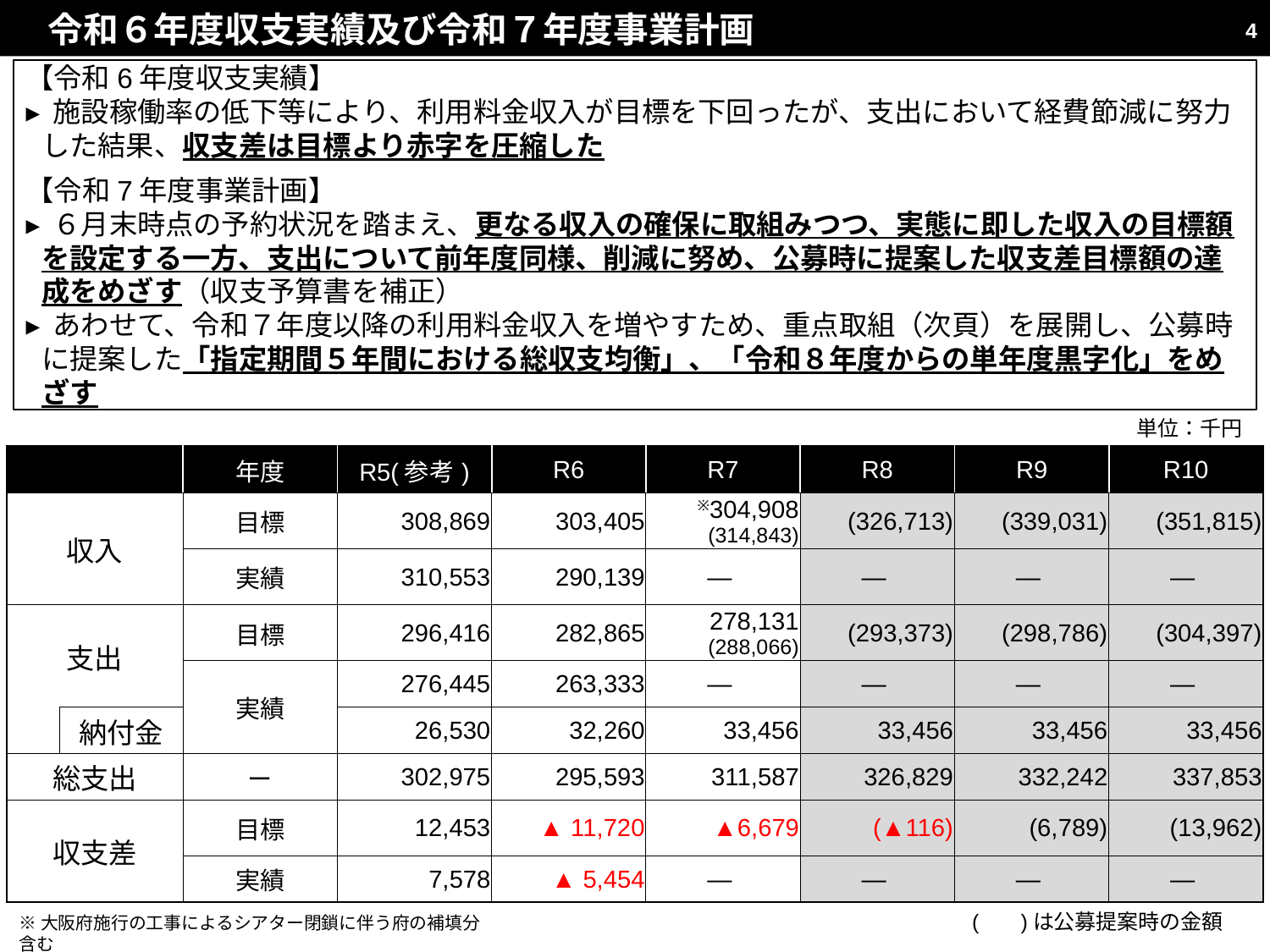

令和６年度収支実績及び令和７年度事業計画
4
【令和6年度収支実績】
▸ 施設稼働率の低下等により、利用料金収入が目標を下回ったが、支出において経費節減に努力した結果、収支差は目標より赤字を圧縮した

【令和7年度事業計画】
▸ ６月末時点の予約状況を踏まえ、更なる収入の確保に取組みつつ、実態に即した収入の目標額を設定する一方、支出について前年度同様、削減に努め、公募時に提案した収支差目標額の達成をめざす（収支予算書を補正）
▸ あわせて、令和７年度以降の利用料金収入を増やすため、重点取組（次頁）を展開し、公募時に提案した「指定期間５年間における総収支均衡」、「令和８年度からの単年度黒字化」をめざす
単位：千円
|  |  | 年度 | R5(参考) | R6 | R7 | R8 | R9 | R10 |
| --- | --- | --- | --- | --- | --- | --- | --- | --- |
| 収入 |  | 目標 | 308,869 | 303,405 | ※304,908 (314,843) | (326,713) | (339,031) | (351,815) |
|  |  | 実績 | 310,553 | 290,139 | ― | ― | ― | ― |
| 支出 |  | 目標 | 296,416 | 282,865 | 278,131 (288,066) | (293,373) | (298,786) | (304,397) |
|  |  | 実績 | 276,445 | 263,333 | ― | ― | ― | ― |
|  | 納付金 |  | 26,530 | 32,260 | 33,456 | 33,456 | 33,456 | 33,456 |
| 総支出 |  | ー | 302,975 | 295,593 | 311,587 | 326,829 | 332,242 | 337,853 |
| 収支差 |  | 目標 | 12,453 | ▲ 11,720 | ▲6,679 | (▲116) | (6,789) | (13,962) |
|  |  | 実績 | 7,578 | ▲ 5,454 | ― | ― | ― | ― |
( 　 )は公募提案時の金額
※大阪府施行の工事によるシアター閉鎖に伴う府の補填分含む